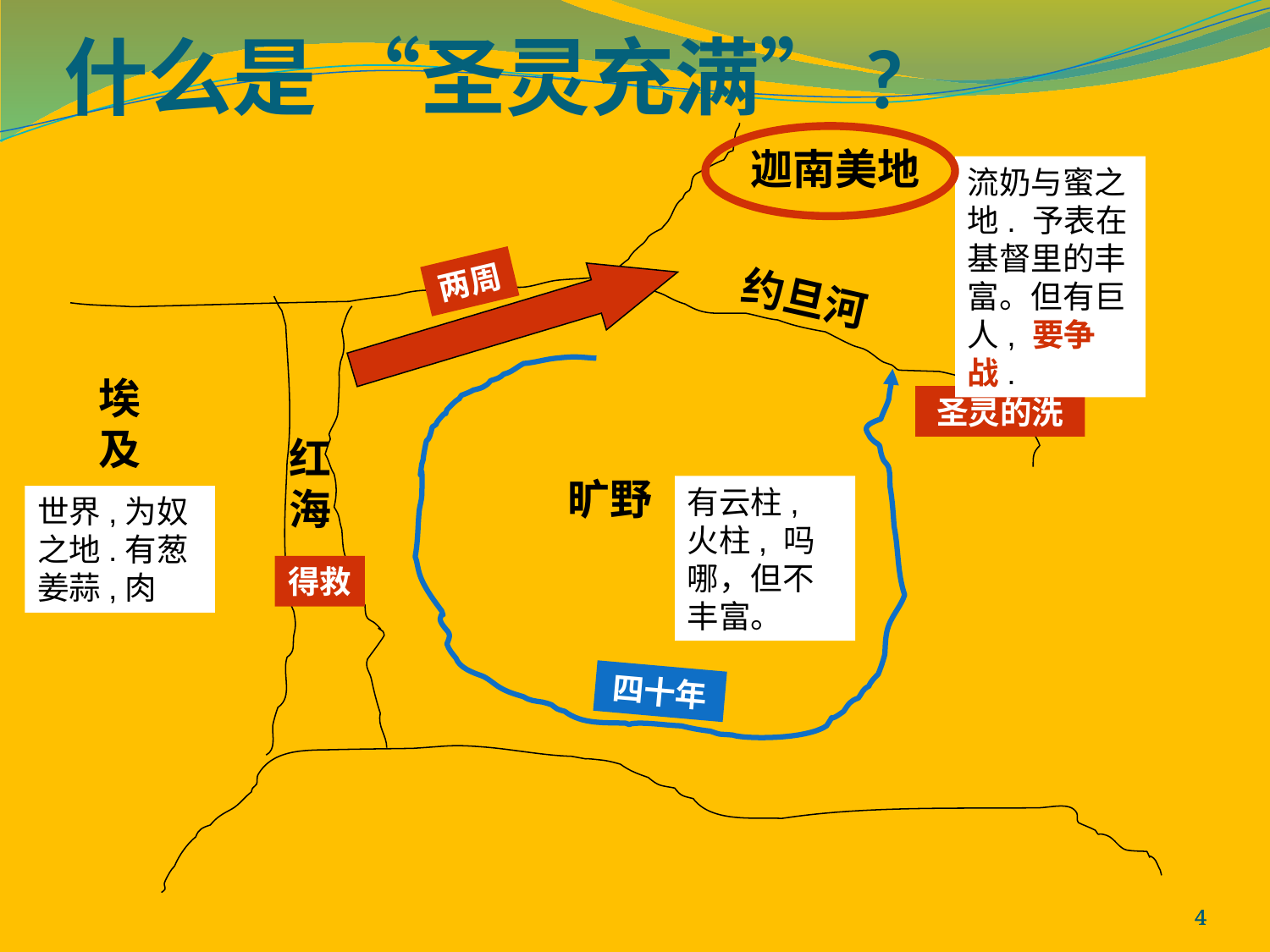

什么是 “圣灵充满”?

迦南美地
流奶与蜜之地. 予表在基督里的丰富。但有巨人, 要争战.
两周
约旦河

埃及
圣灵的洗
红海
旷野
有云柱, 火柱, 吗哪，但不丰富。
世界,为奴之地.有葱姜蒜,肉
得救
四十年

4
4
4
4